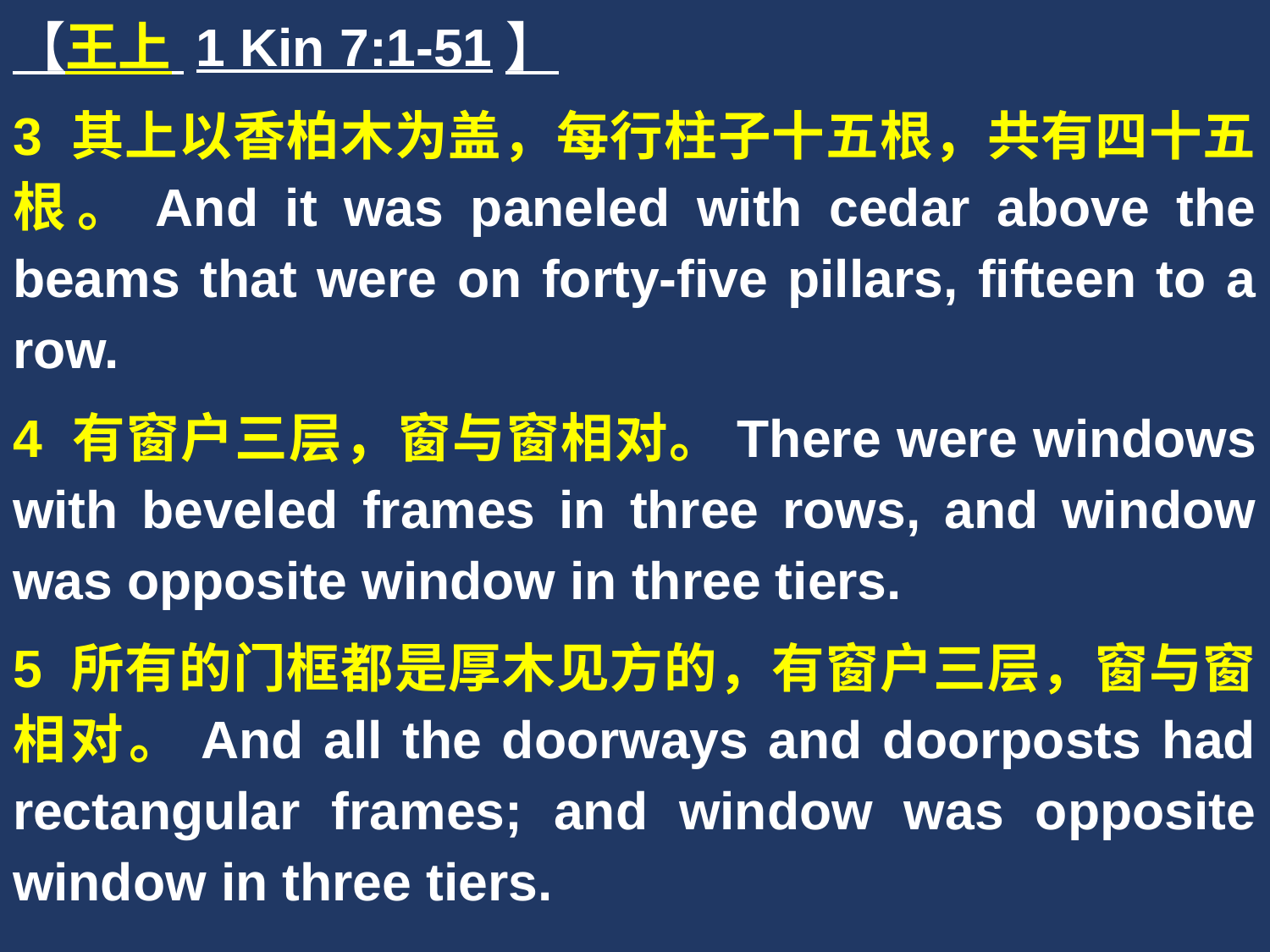

【王上 1 Kin 7:1-51】
3 其上以香柏木为盖，每行柱子十五根，共有四十五根。And it was paneled with cedar above the beams that were on forty-five pillars, fifteen to a row.
4 有窗户三层，窗与窗相对。There were windows with beveled frames in three rows, and window was opposite window in three tiers.
5 所有的门框都是厚木见方的，有窗户三层，窗与窗相对。And all the doorways and doorposts had rectangular frames; and window was opposite window in three tiers.